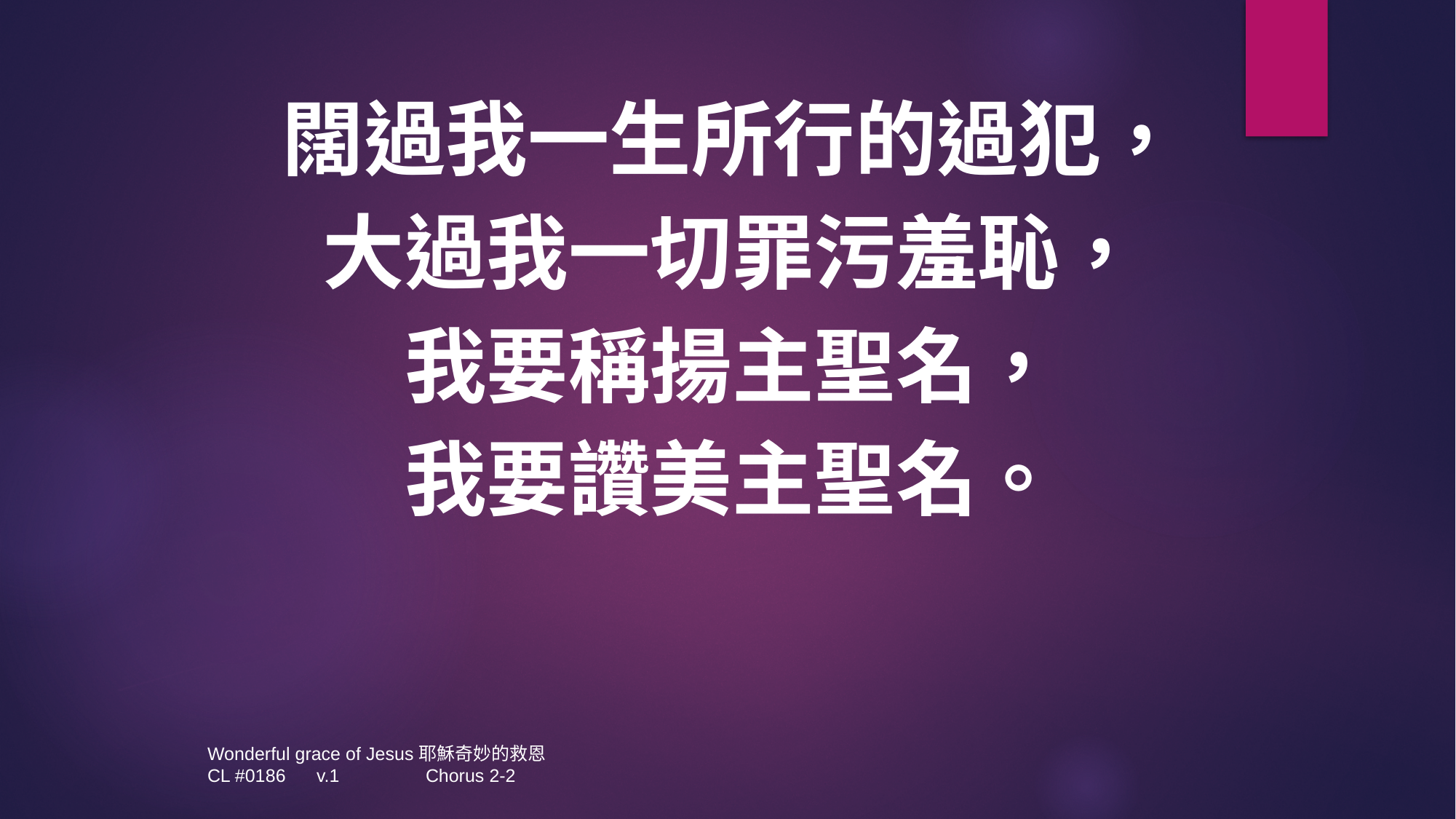

闊過我一生所行的過犯，
大過我一切罪污羞恥，
我要稱揚主聖名，
我要讚美主聖名。
Wonderful grace of Jesus耶穌奇妙的救恩
CL #0186	v.1	Chorus 2-2